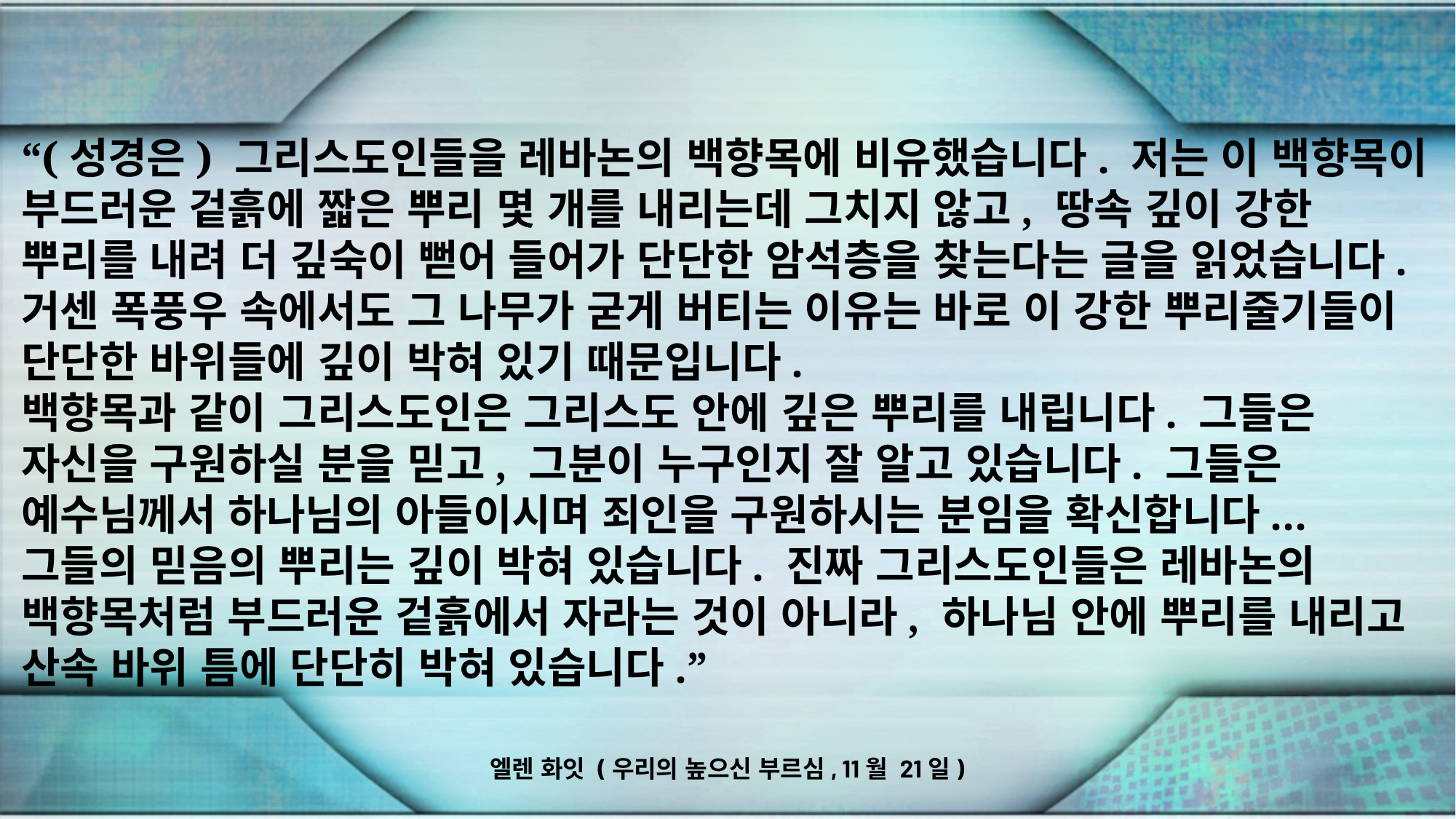

“(성경은) 그리스도인들을 레바논의 백향목에 비유했습니다. 저는 이 백향목이 부드러운 겉흙에 짧은 뿌리 몇 개를 내리는데 그치지 않고, 땅속 깊이 강한 뿌리를 내려 더 깊숙이 뻗어 들어가 단단한 암석층을 찾는다는 글을 읽었습니다. 거센 폭풍우 속에서도 그 나무가 굳게 버티는 이유는 바로 이 강한 뿌리줄기들이 단단한 바위들에 깊이 박혀 있기 때문입니다.
백향목과 같이 그리스도인은 그리스도 안에 깊은 뿌리를 내립니다. 그들은 자신을 구원하실 분을 믿고, 그분이 누구인지 잘 알고 있습니다. 그들은 예수님께서 하나님의 아들이시며 죄인을 구원하시는 분임을 확신합니다... 그들의 믿음의 뿌리는 깊이 박혀 있습니다. 진짜 그리스도인들은 레바논의 백향목처럼 부드러운 겉흙에서 자라는 것이 아니라, 하나님 안에 뿌리를 내리고 산속 바위 틈에 단단히 박혀 있습니다.”
엘렌 화잇 (우리의 높으신 부르심, 11월 21일)